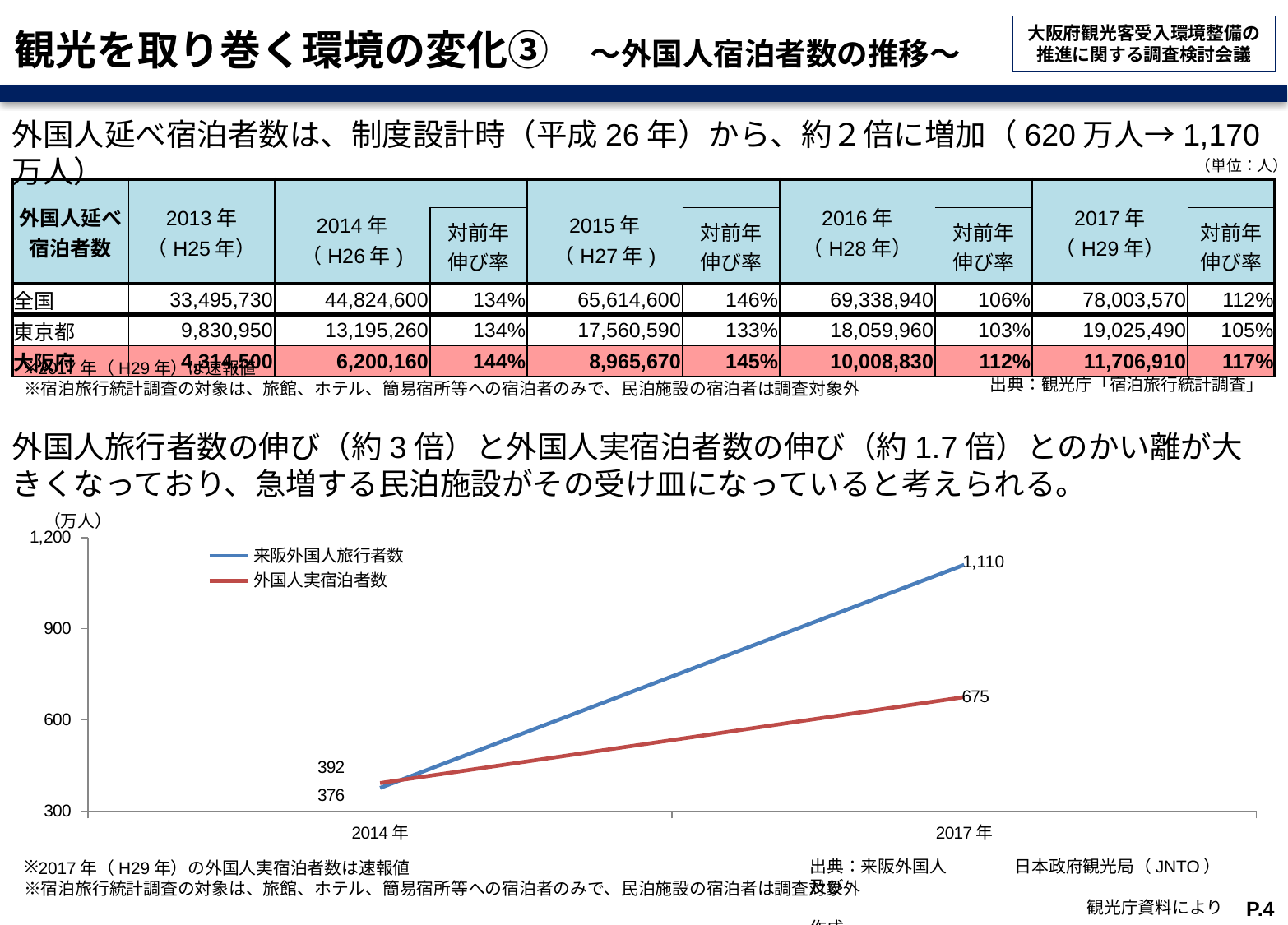

# 観光を取り巻く環境の変化③　～外国人宿泊者数の推移～
外国人延べ宿泊者数は、制度設計時（平成26年）から、約２倍に増加（620万人→1,170万人）
（単位：人）
| 外国人延べ宿泊者数 | 2013年 （H25年） | 2014年 （H26年) |  | 2015年 （H27年) |  | 2016年 （H28年） |  | 2017年 （H29年） |  |
| --- | --- | --- | --- | --- | --- | --- | --- | --- | --- |
|  |  |  | 対前年 伸び率 |  | 対前年 伸び率 |  | 対前年 伸び率 |  | 対前年 伸び率 |
| 全国 | 33,495,730 | 44,824,600 | 134% | 65,614,600 | 146% | 69,338,940 | 106% | 78,003,570 | 112% |
| 東京都 | 9,830,950 | 13,195,260 | 134% | 17,560,590 | 133% | 18,059,960 | 103% | 19,025,490 | 105% |
| 大阪府 | 4,314,500 | 6,200,160 | 144% | 8,965,670 | 145% | 10,008,830 | 112% | 11,706,910 | 117% |
2017年（H29年）は速報値
※宿泊旅行統計調査の対象は、旅館、ホテル、簡易宿所等への宿泊者のみで、民泊施設の宿泊者は調査対象外
出典：観光庁「宿泊旅行統計調査」
外国人旅行者数の伸び（約3倍）と外国人実宿泊者数の伸び（約1.7倍）とのかい離が大きくなっており、急増する民泊施設がその受け皿になっていると考えられる。
（万人）

### Chart

| Category | 来阪外国人旅行者数 | 外国人実宿泊者数 |
|---|---|---|
| 2014年 | 376.0 | 392.0 |
| 2017年 | 1110.0 | 675.0 |
出典：来阪外国人　　　　日本政府観光局（JNTO）及び
　　　　　　　　　　　　　　　　 観光庁資料により作成
　　　　 外国人実宿泊者　観光庁「宿泊旅行統計調査」
2017年（H29年）の外国人実宿泊者数は速報値
※宿泊旅行統計調査の対象は、旅館、ホテル、簡易宿所等への宿泊者のみで、民泊施設の宿泊者は調査対象外
P.4